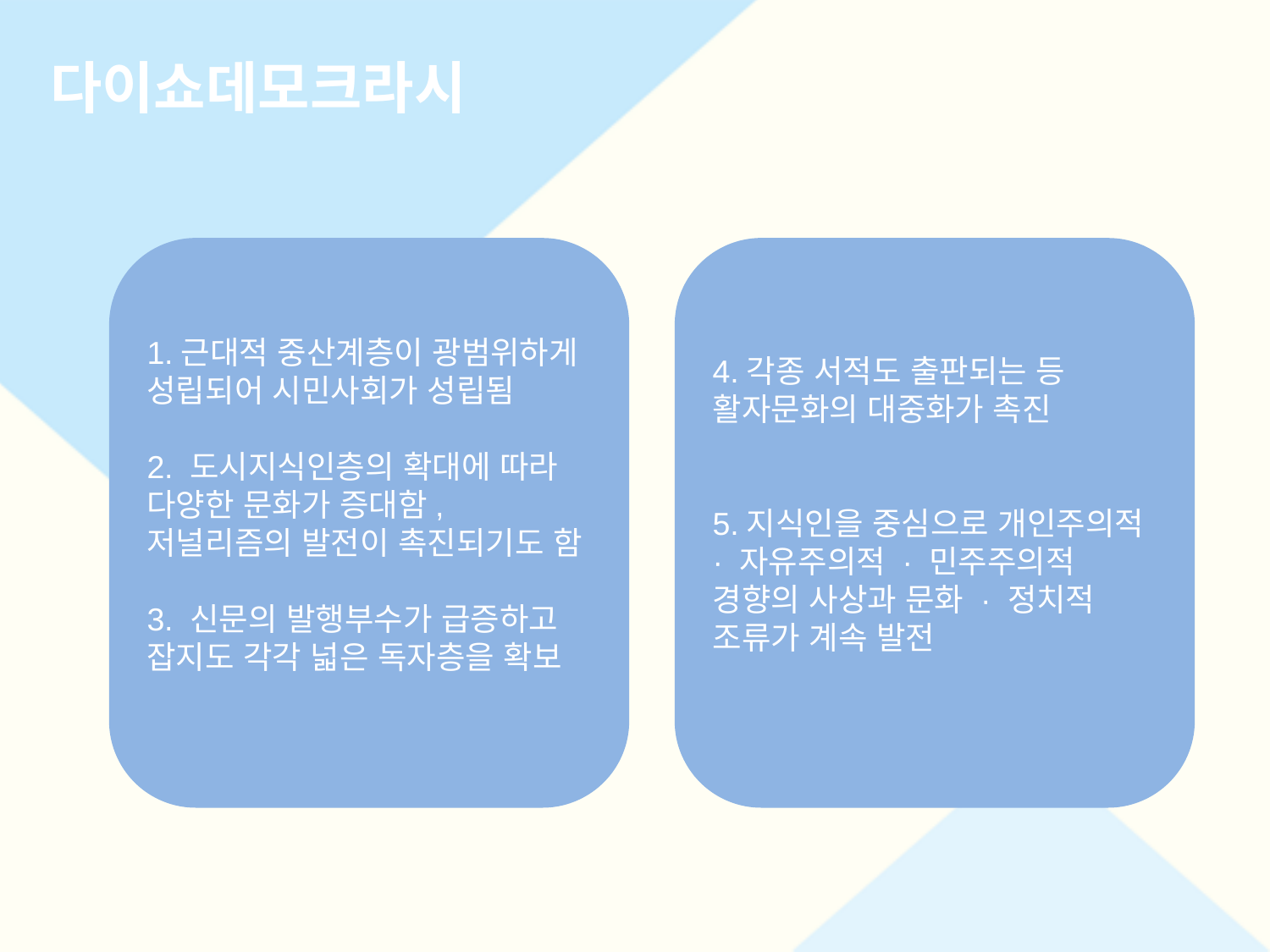

다이쇼데모크라시
1.근대적 중산계층이 광범위하게 성립되어 시민사회가 성립됨

2. 도시지식인층의 확대에 따라 다양한 문화가 증대함, 저널리즘의 발전이 촉진되기도 함

3. 신문의 발행부수가 급증하고 잡지도 각각 넓은 독자층을 확보

4.각종 서적도 출판되는 등 활자문화의 대중화가 촉진

5.지식인을 중심으로 개인주의적 · 자유주의적 · 민주주의적 경향의 사상과 문화 · 정치적 조류가 계속 발전